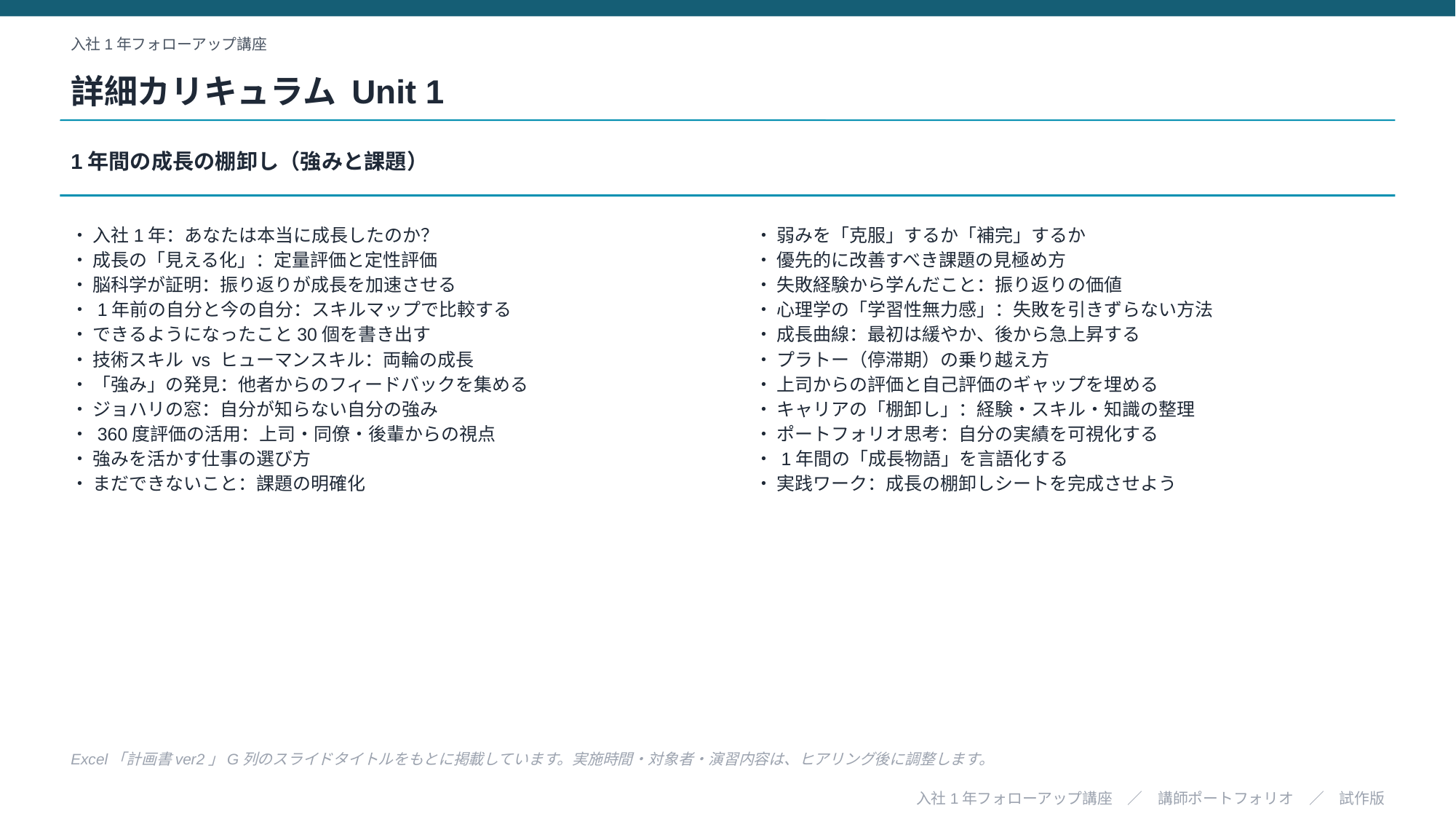

入社1年フォローアップ講座
詳細カリキュラム Unit 1

1年間の成長の棚卸し（強みと課題）

・ 入社1年：あなたは本当に成長したのか？
・ 成長の「見える化」：定量評価と定性評価
・ 脳科学が証明：振り返りが成長を加速させる
・ 1年前の自分と今の自分：スキルマップで比較する
・ できるようになったこと30個を書き出す
・ 技術スキル vs ヒューマンスキル：両輪の成長
・ 「強み」の発見：他者からのフィードバックを集める
・ ジョハリの窓：自分が知らない自分の強み
・ 360度評価の活用：上司・同僚・後輩からの視点
・ 強みを活かす仕事の選び方
・ まだできないこと：課題の明確化
・ 弱みを「克服」するか「補完」するか
・ 優先的に改善すべき課題の見極め方
・ 失敗経験から学んだこと：振り返りの価値
・ 心理学の「学習性無力感」：失敗を引きずらない方法
・ 成長曲線：最初は緩やか、後から急上昇する
・ プラトー（停滞期）の乗り越え方
・ 上司からの評価と自己評価のギャップを埋める
・ キャリアの「棚卸し」：経験・スキル・知識の整理
・ ポートフォリオ思考：自分の実績を可視化する
・ 1年間の「成長物語」を言語化する
・ 実践ワーク：成長の棚卸しシートを完成させよう
Excel「計画書ver2」G列のスライドタイトルをもとに掲載しています。実施時間・対象者・演習内容は、ヒアリング後に調整します。
入社1年フォローアップ講座　／　講師ポートフォリオ　／　試作版